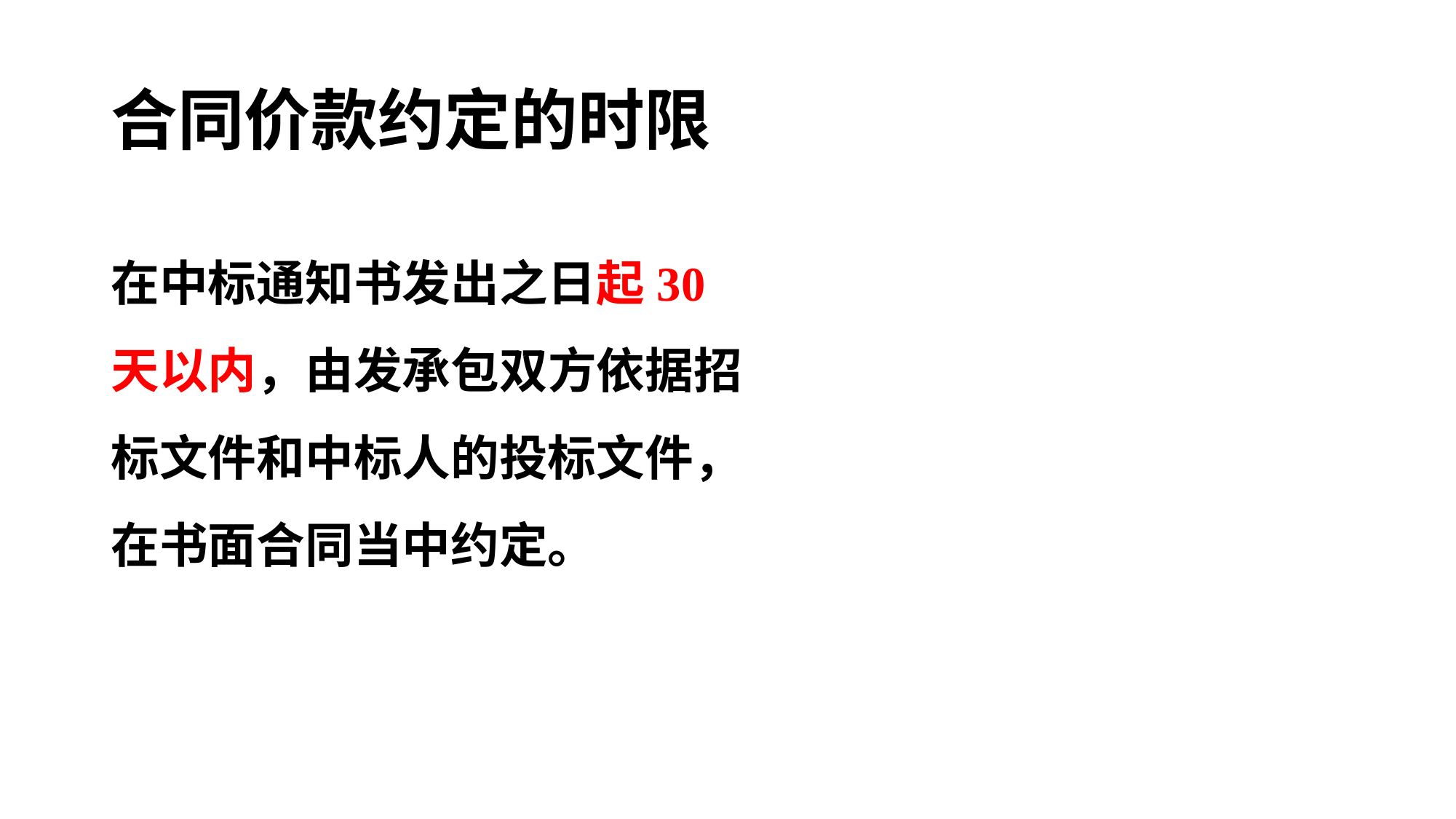

# 合同价款约定的时限
在中标通知书发出之日起30天以内，由发承包双方依据招标文件和中标人的投标文件，在书面合同当中约定。